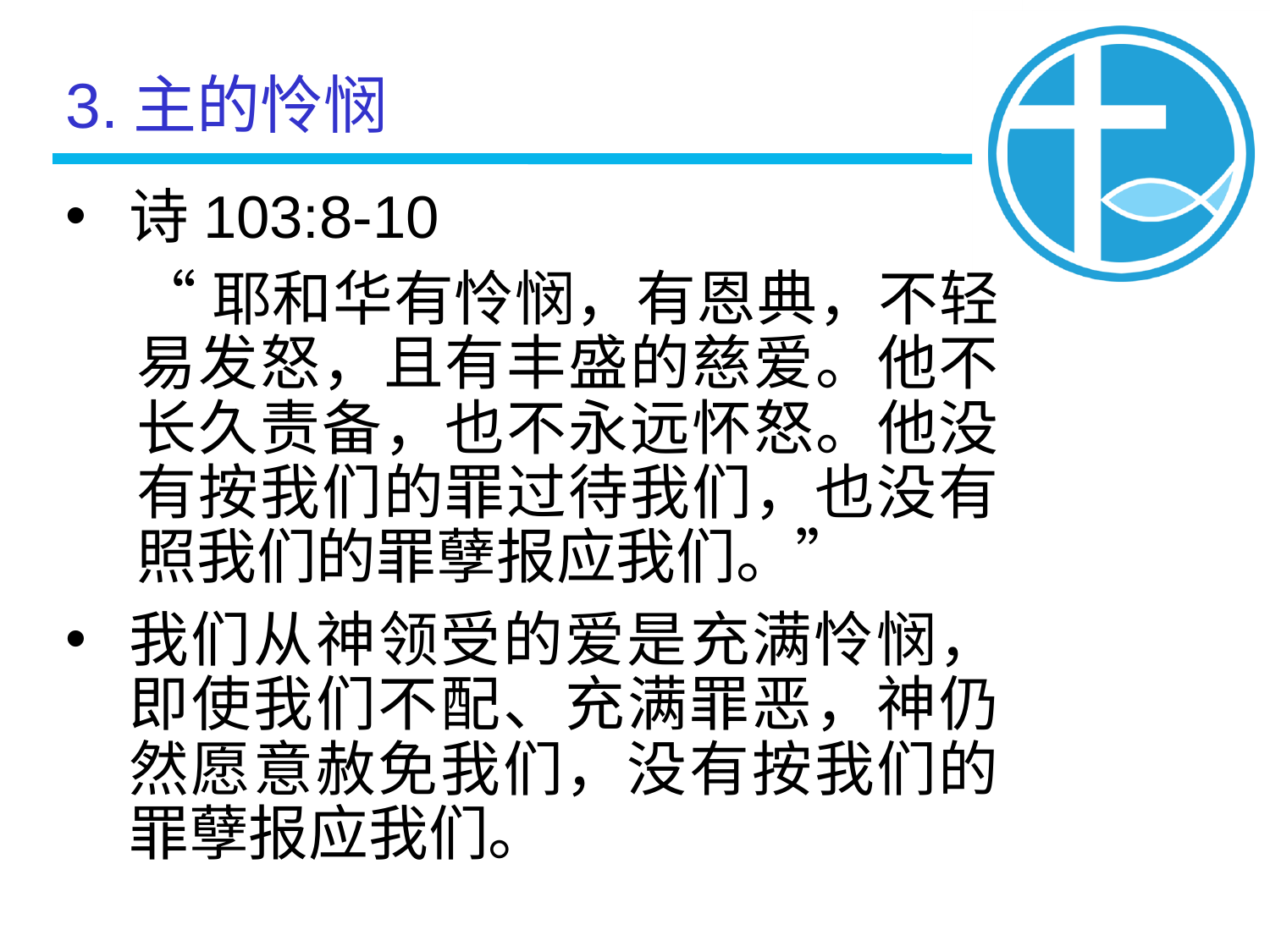

3.主的怜悯
诗103:8-10
“耶和华有怜悯，有恩典，不轻易发怒，且有丰盛的慈爱。他不长久责备，也不永远怀怒。他没有按我们的罪过待我们，也没有照我们的罪孽报应我们。”
我们从神领受的爱是充满怜悯，即使我们不配、充满罪恶，神仍然愿意赦免我们，没有按我们的罪孽报应我们。